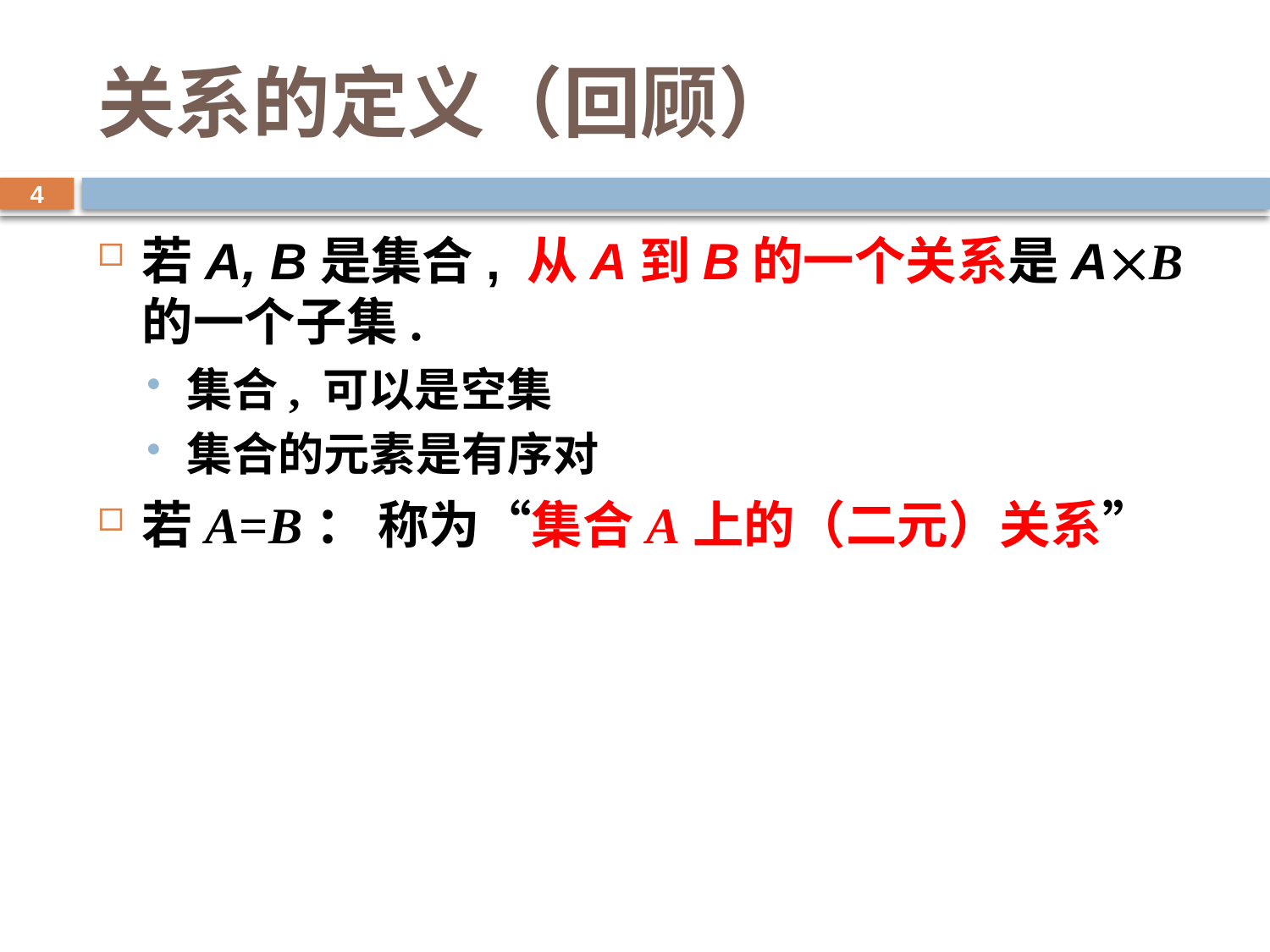

# 关系的定义（回顾）
4
若A, B是集合, 从A到B的一个关系是A×B的一个子集.
集合, 可以是空集
集合的元素是有序对
若A=B： 称为“集合A上的（二元）关系”